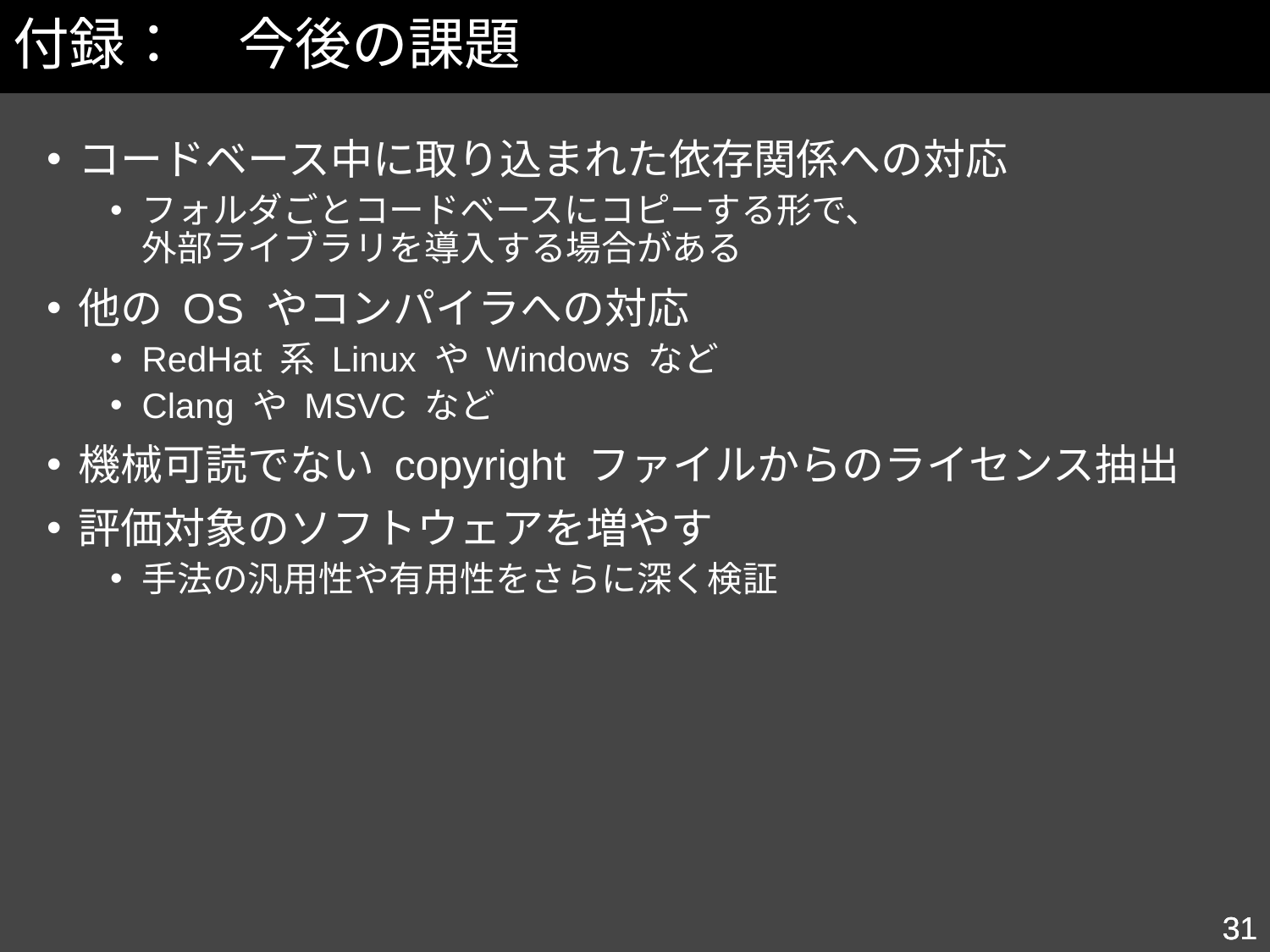

# 付録：　今後の課題
コードベース中に取り込まれた依存関係への対応
フォルダごとコードベースにコピーする形で、
外部ライブラリを導入する場合がある
他の OS やコンパイラへの対応
RedHat 系 Linux や Windows など
Clang や MSVC など
機械可読でない copyright ファイルからのライセンス抽出
評価対象のソフトウェアを増やす
手法の汎用性や有用性をさらに深く検証